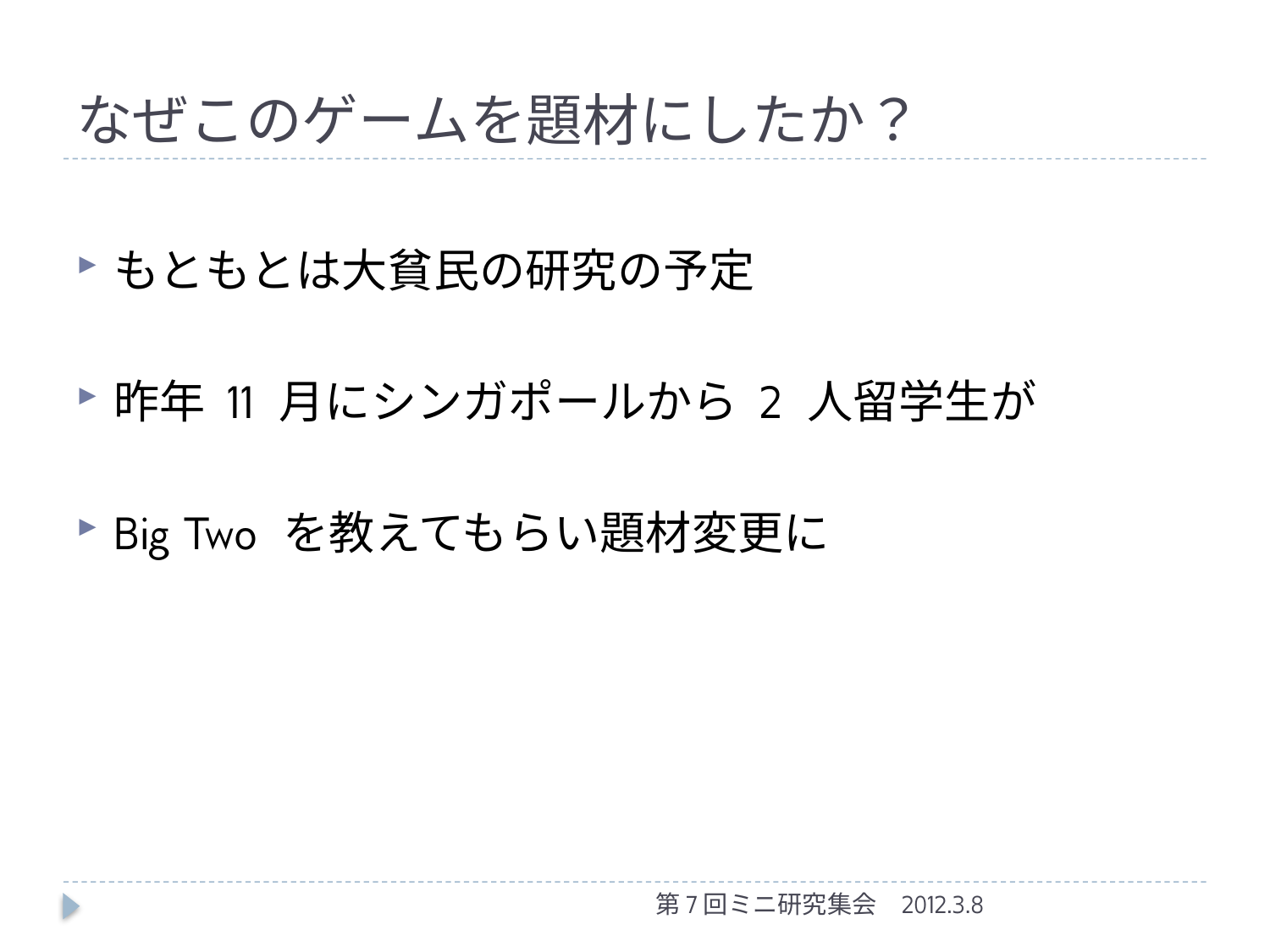

# なぜこのゲームを題材にしたか？

もともとは大貧民の研究の予定

昨年 11 月にシンガポールから 2 人留学生が

Big Two を教えてもらい題材変更に
第7回ミニ研究集会
2012.3.8